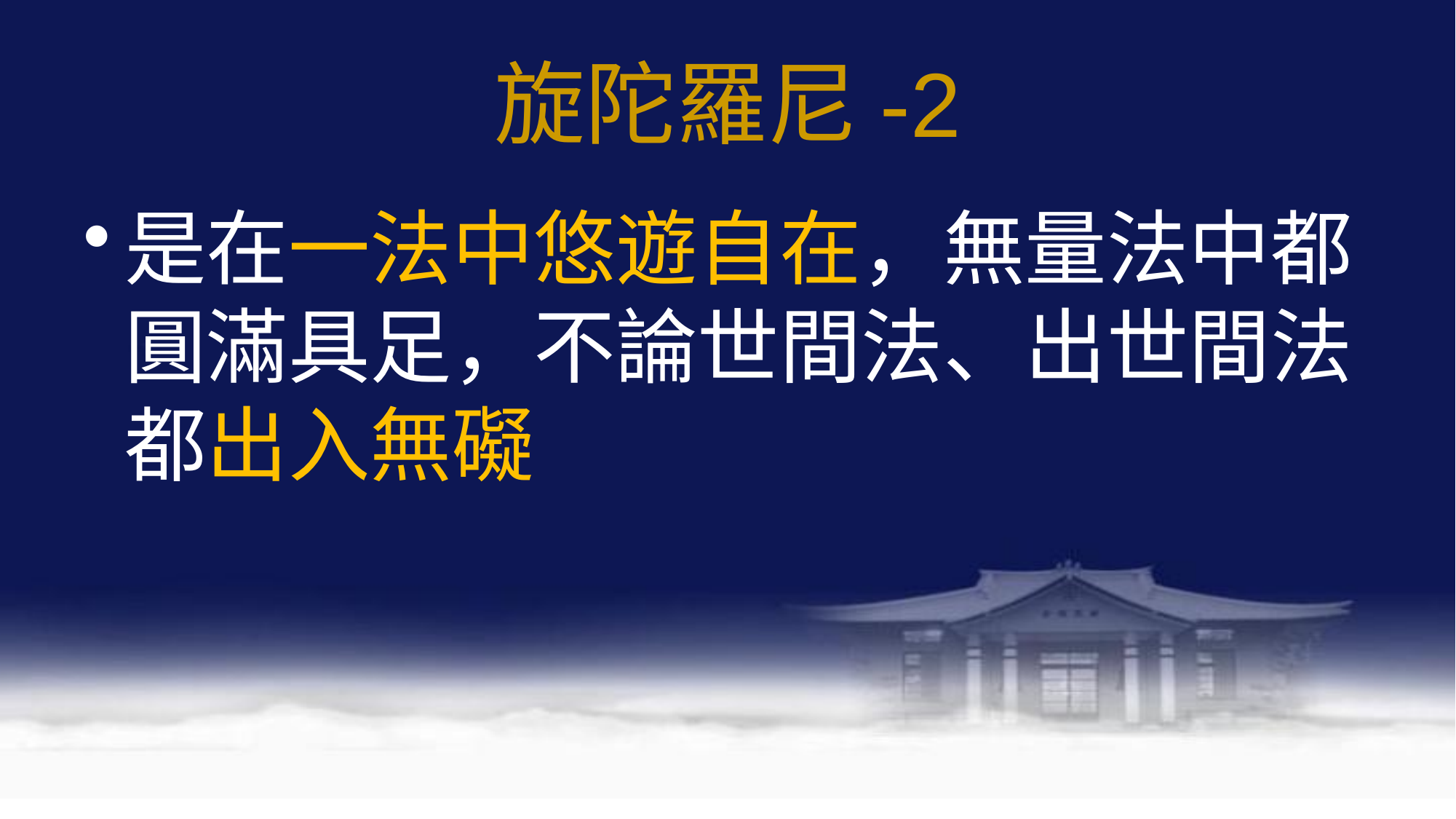

# 旋陀羅尼-2
是在一法中悠遊自在，無量法中都圓滿具足，不論世間法、出世間法都出入無礙